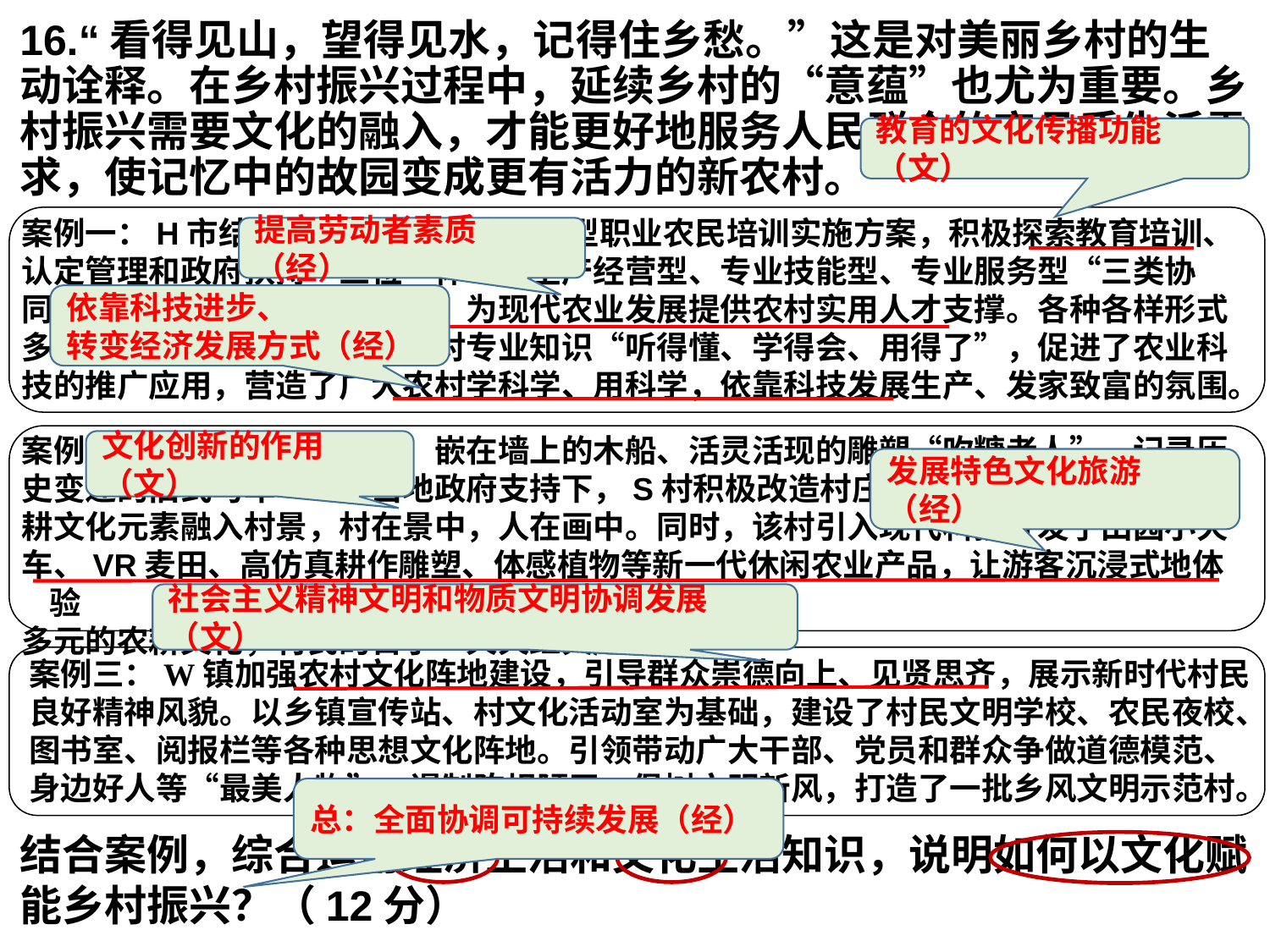

16.“看得见山，望得见水，记得住乡愁。”这是对美丽乡村的生动诠释。在乡村振兴过程中，延续乡村的“意蕴”也尤为重要。乡村振兴需要文化的融入，才能更好地服务人民群众的高品质生活需求，使记忆中的故园变成更有活力的新农村。
教育的文化传播功能（文）
案例一：H市结合本地实际，制定了新型职业农民培训实施方案，积极探索教育培训、认定管理和政府扶持“三位一体”，生产经营型、专业技能型、专业服务型“三类协同”的新型农民培训体系建设，为现代农业发展提供农村实用人才支撑。各种各样形式多样、深入浅出的培训使农民对专业知识“听得懂、学得会、用得了”，促进了农业科技的推广应用，营造了广大农村学科学、用科学，依靠科技发展生产、发家致富的氛围。

提高劳动者素质（经）
依靠科技进步、
转变经济发展方式（经）
案例二：用陶罐垒起的墙体、嵌在墙上的木船、活灵活现的雕塑“吹糖老人”、记录历
史变迁的旧式马车……在当地政府支持下，S村积极改造村庄风貌，守正出奇将传统农
耕文化元素融入村景，村在景中，人在画中。同时，该村引入现代科技开发了田园小火
车、VR麦田、高仿真耕作雕塑、体感植物等新一代休闲农业产品，让游客沉浸式地体验
多元的农耕文化，村民的日子一天天红火起来。

文化创新的作用（文）
发展特色文化旅游（经）
社会主义精神文明和物质文明协调发展（文）

案例三：W镇加强农村文化阵地建设，引导群众崇德向上、见贤思齐，展示新时代村民
良好精神风貌。以乡镇宣传站、村文化活动室为基础，建设了村民文明学校、农民夜校、
图书室、阅报栏等各种思想文化阵地。引领带动广大干部、党员和群众争做道德模范、
身边好人等“最美人物”，遏制陈规陋习、倡树文明新风，打造了一批乡风文明示范村。
总：全面协调可持续发展（经）
结合案例，综合运用经济生活和文化生活知识，说明如何以文化赋能乡村振兴？（12分）